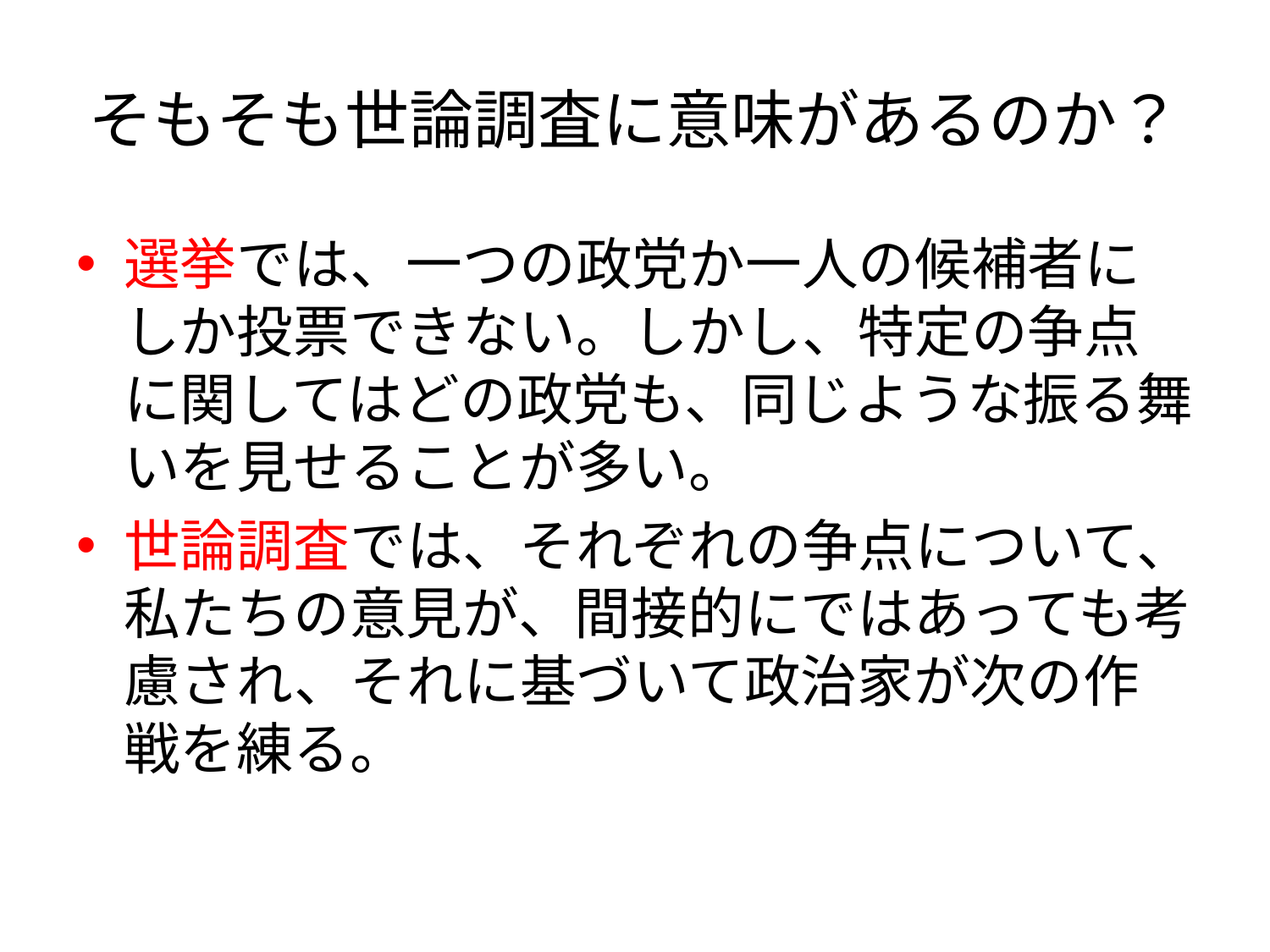

# そもそも世論調査に意味があるのか？
選挙では、一つの政党か一人の候補者にしか投票できない。しかし、特定の争点に関してはどの政党も、同じような振る舞いを見せることが多い。
世論調査では、それぞれの争点について、私たちの意見が、間接的にではあっても考慮され、それに基づいて政治家が次の作戦を練る。